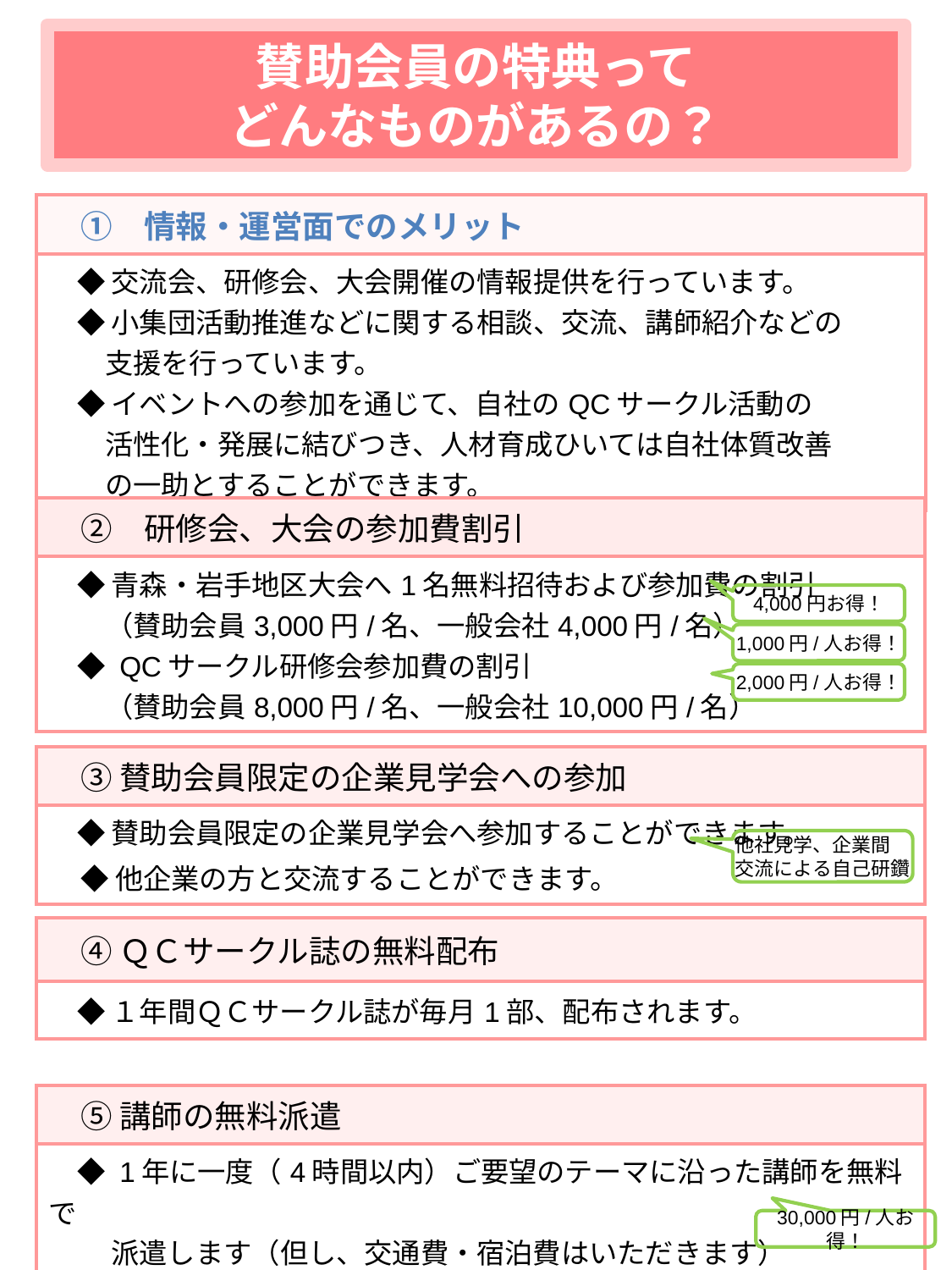

# 賛助会員の特典って どんなものがあるの？
| ①　情報・運営面でのメリット |
| --- |
| ◆ 交流会、研修会、大会開催の情報提供を行っています。 　◆ 小集団活動推進などに関する相談、交流、講師紹介などの 　　支援を行っています。 　◆ イベントへの参加を通じて、自社のQCサークル活動の 　　活性化・発展に結びつき、人材育成ひいては自社体質改善 　　の一助とすることができます。 |
| ②　研修会、大会の参加費割引 |
| --- |
| ◆ 青森・岩手地区大会へ1名無料招待および参加費の割引 　　（賛助会員3,000円/名、一般会社4,000円/名） 　◆ QCサークル研修会参加費の割引 　　（賛助会員8,000円/名、一般会社10,000円/名） |
4,000円お得！
1,000円/人お得！
2,000円/人お得！
| ③ 賛助会員限定の企業見学会への参加 |
| --- |
| ◆ 賛助会員限定の企業見学会へ参加することができます。 　◆ 他企業の方と交流することができます。 |
他社見学、企業間
交流による自己研鑽
| ④ ＱＣサークル誌の無料配布 |
| --- |
| ◆ １年間ＱＣサークル誌が毎月1部、配布されます。 |
| ⑤ 講師の無料派遣 |
| --- |
| ◆ 1年に一度（4時間以内）ご要望のテーマに沿った講師を無料で 　　 派遣します（但し、交通費・宿泊費はいただきます） |
30,000円/人お得！